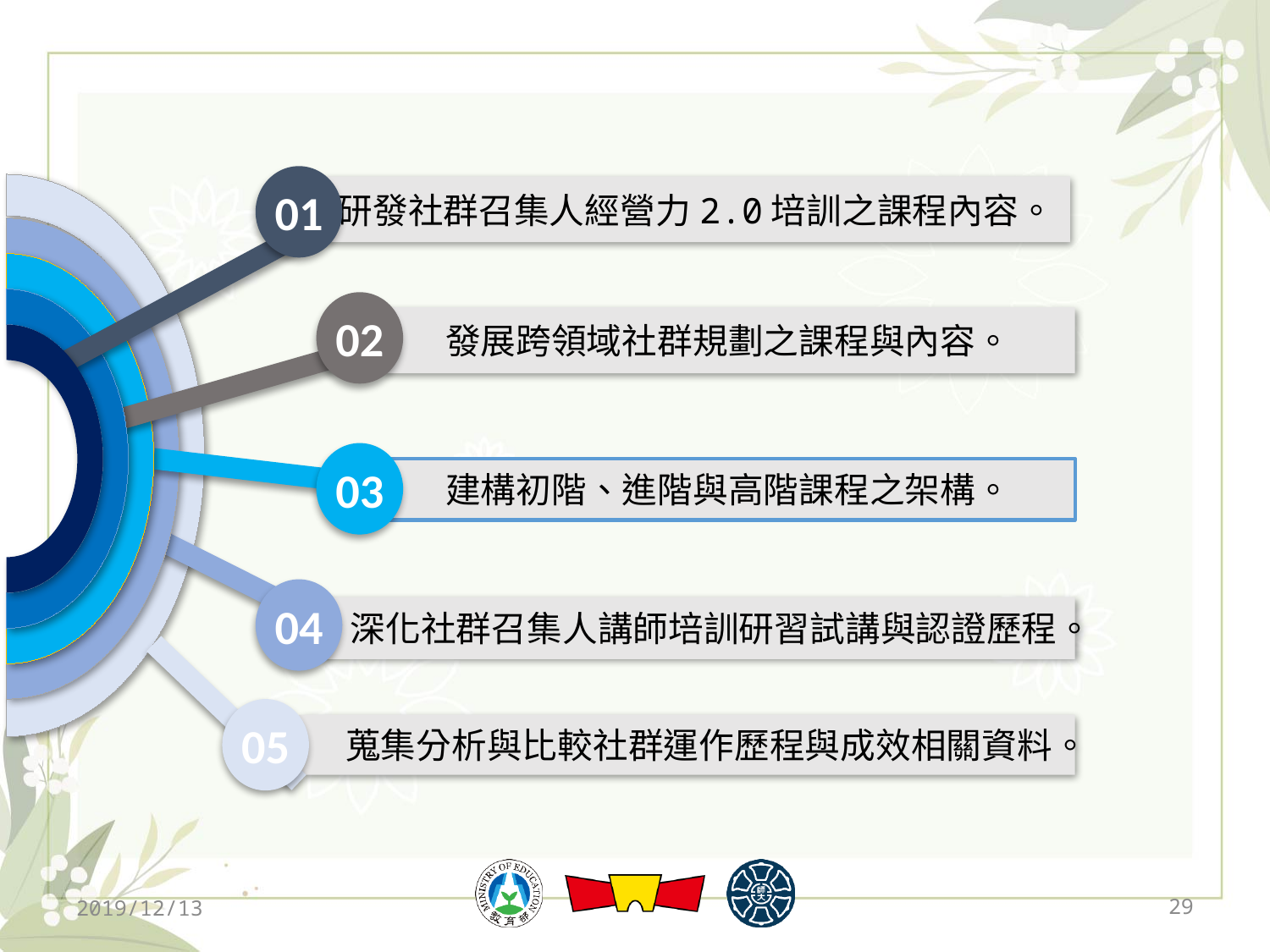

01

研發社群召集人經營力2.0培訓之課程內容。

02
發展跨領域社群規劃之課程與內容。

03
建構初階、進階與高階課程之架構。
04
 深化社群召集人講師培訓研習試講與認證歷程。
05
  蒐集分析與比較社群運作歷程與成效相關資料。
2019/12/13
29